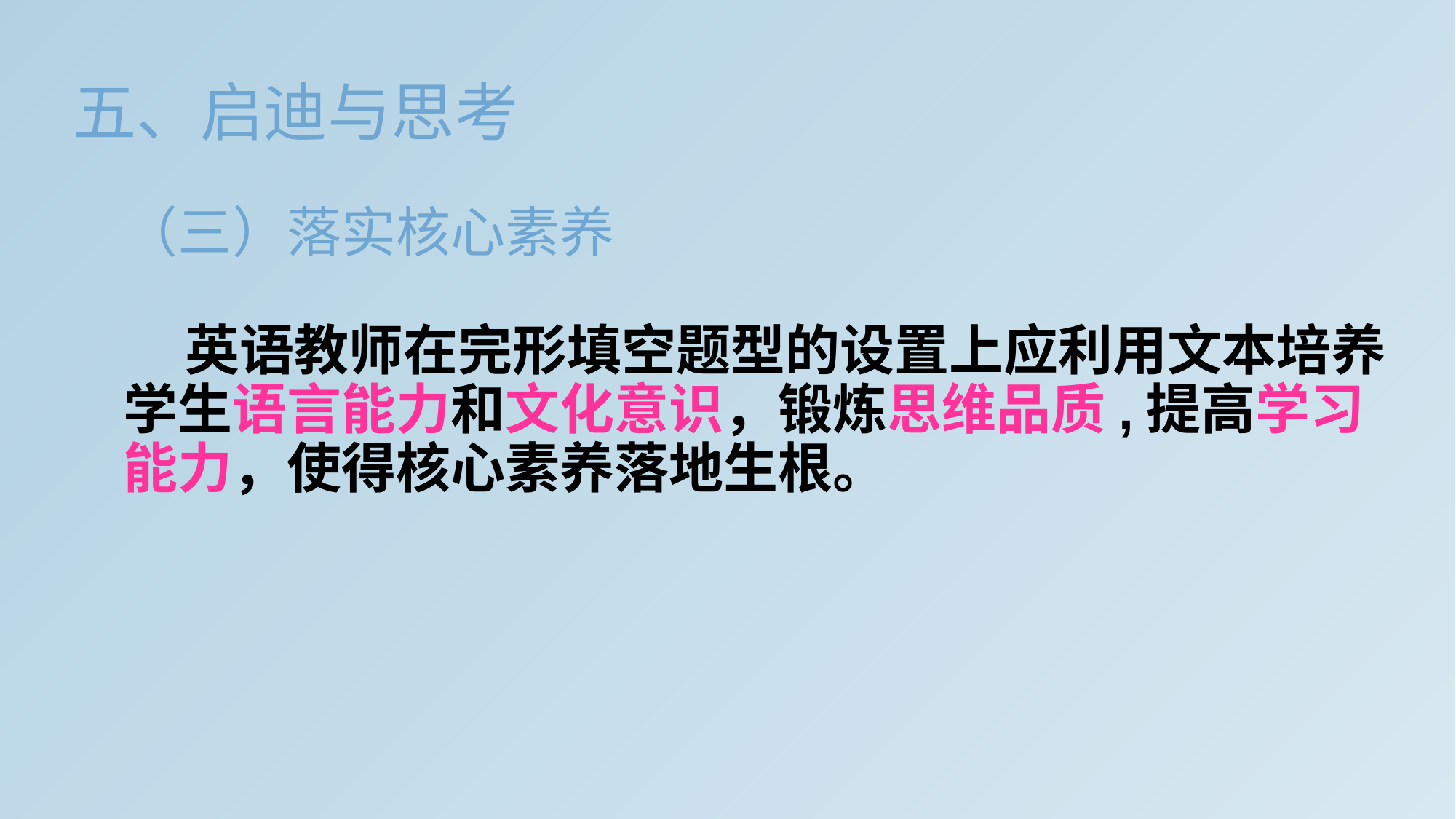

五、启迪与思考
（三）落实核心素养

    英语教师在完形填空题型的设置上应利用文本培养学生语言能力和文化意识，锻炼思维品质,提高学习能力，使得核心素养落地生根。